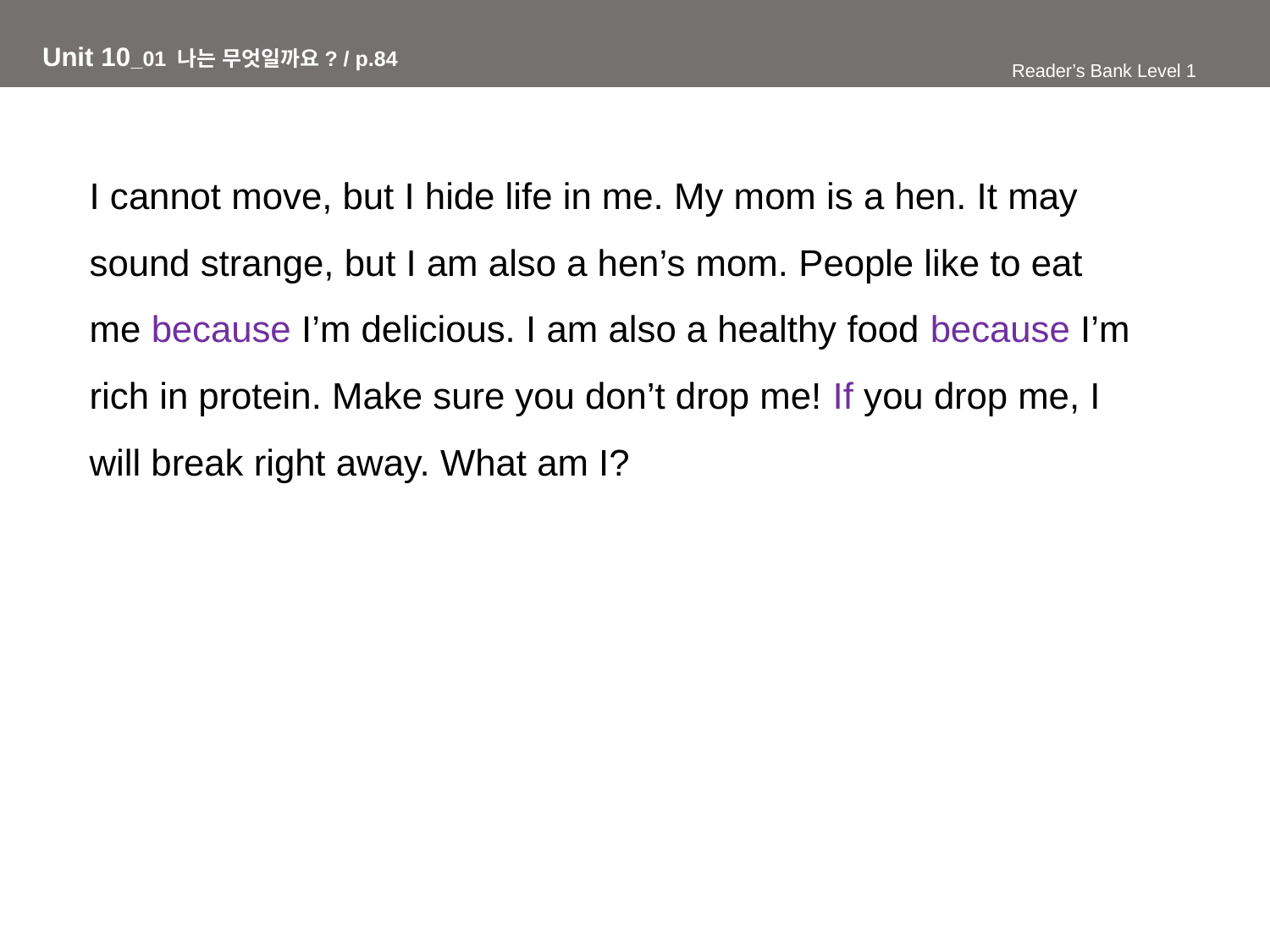

# Unit 10_01 나는 무엇일까요? / p.84
Reader’s Bank Level 1

I cannot move, but I hide life in me. My mom is a hen. It may
sound strange, but I am also a hen’s mom. People like to eat
me because I’m delicious. I am also a healthy food because I’m
rich in protein. Make sure you don’t drop me! If you drop me, I
will break right away. What am I?